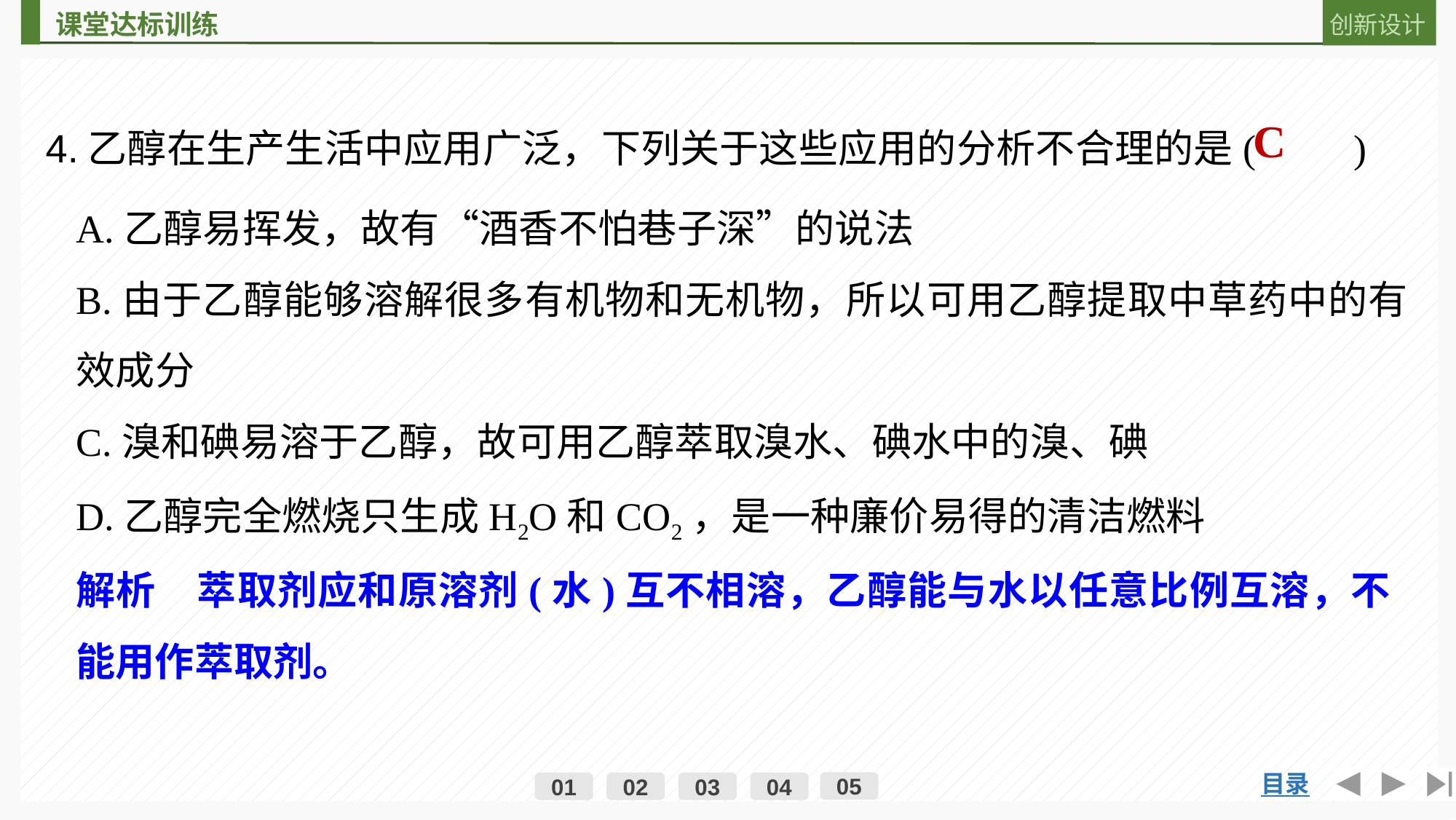

4.乙醇在生产生活中应用广泛，下列关于这些应用的分析不合理的是(　　)
C
A.乙醇易挥发，故有“酒香不怕巷子深”的说法
B.由于乙醇能够溶解很多有机物和无机物，所以可用乙醇提取中草药中的有效成分
C.溴和碘易溶于乙醇，故可用乙醇萃取溴水、碘水中的溴、碘
D.乙醇完全燃烧只生成H2O和CO2，是一种廉价易得的清洁燃料
解析　萃取剂应和原溶剂(水)互不相溶，乙醇能与水以任意比例互溶，不能用作萃取剂。